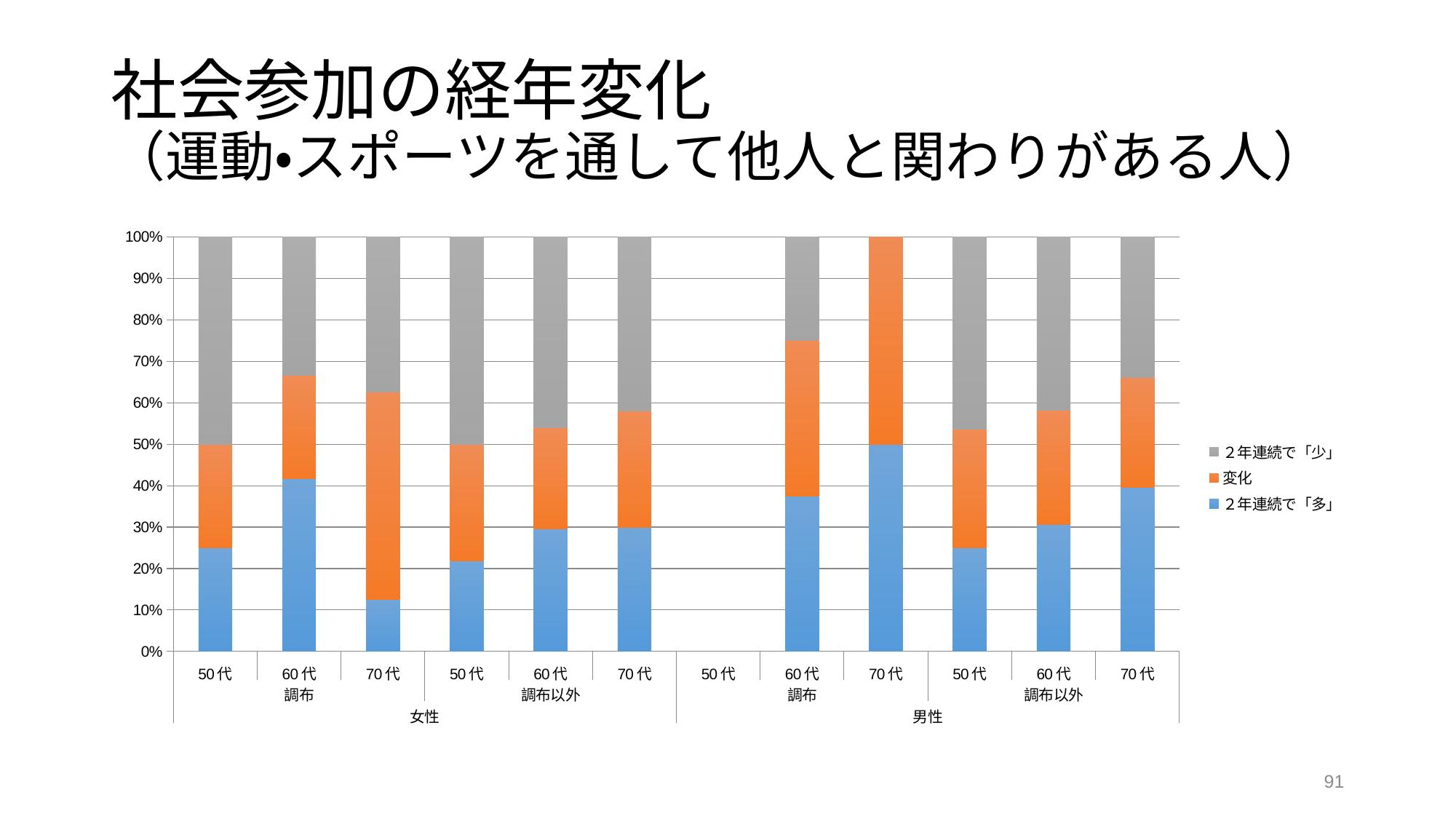

# 社会参加の経年変化 （運動・スポーツを通して他人と関わりがある人）

### Chart

| Category | ２年連続で「多」 | 変化 | ２年連続で「少」 |
|---|---|---|---|
| 50代 | 1.0 | 1.0 | 2.0 |
| 60代 | 5.0 | 3.0 | 4.0 |
| 70代 | 1.0 | 4.0 | 3.0 |
| 50代 | 7.0 | 9.0 | 16.0 |
| 60代 | 34.0 | 28.0 | 53.0 |
| 70代 | 30.0 | 28.0 | 42.0 |
| 50代 | None | None | None |
| 60代 | 3.0 | 3.0 | 2.0 |
| 70代 | 1.0 | 1.0 | None |
| 50代 | 7.0 | 8.0 | 13.0 |
| 60代 | 30.0 | 27.0 | 41.0 |
| 70代 | 42.0 | 28.0 | 36.0 |
91